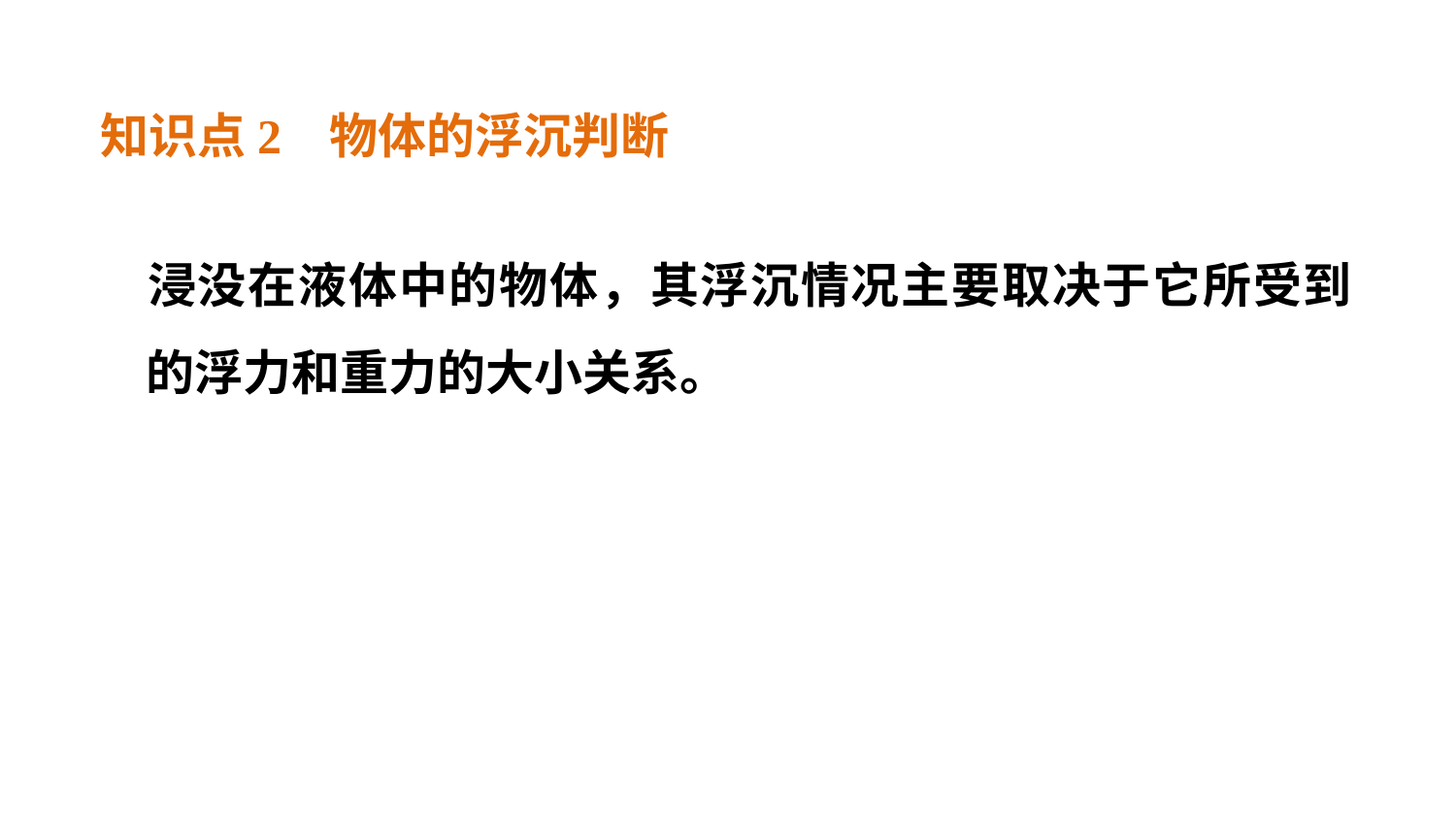

知识点2   物体的浮沉判断
	浸没在液体中的物体，其浮沉情况主要取决于它所受到的浮力和重力的大小关系。